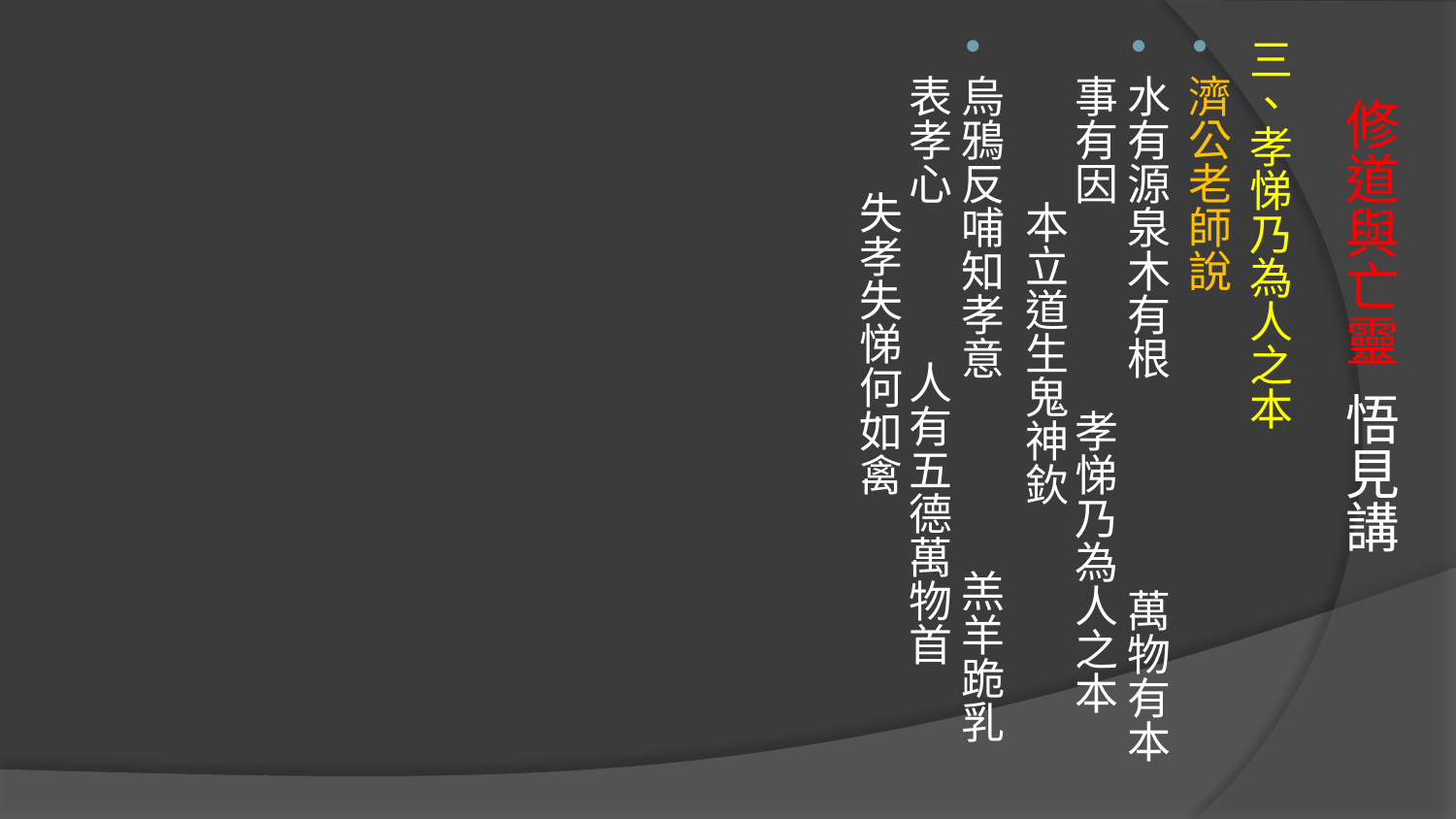

三、孝悌乃為人之本
濟公老師說
水有源泉木有根　                 萬物有本事有因                     孝悌乃為人之本                     本立道生鬼神欽
烏鴉反哺知孝意　               羔羊跪乳表孝心                人有五德萬物首　                    失孝失悌何如禽

# 修道與亡靈  悟見講